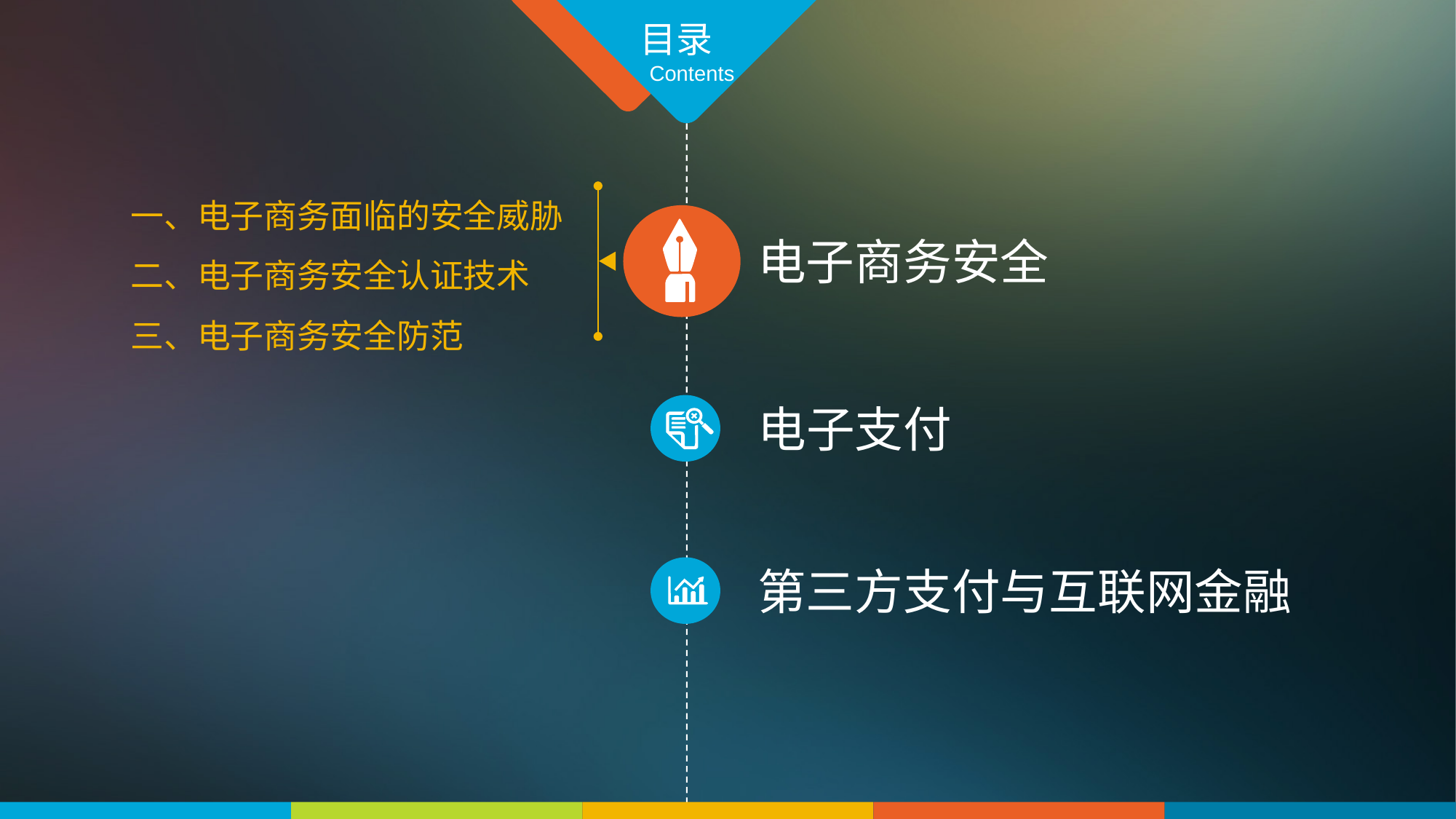

目录
Contents

一、电子商务面临的安全威胁
二、电子商务安全认证技术
三、电子商务安全防范

电子商务安全

电子支付

第三方支付与互联网金融